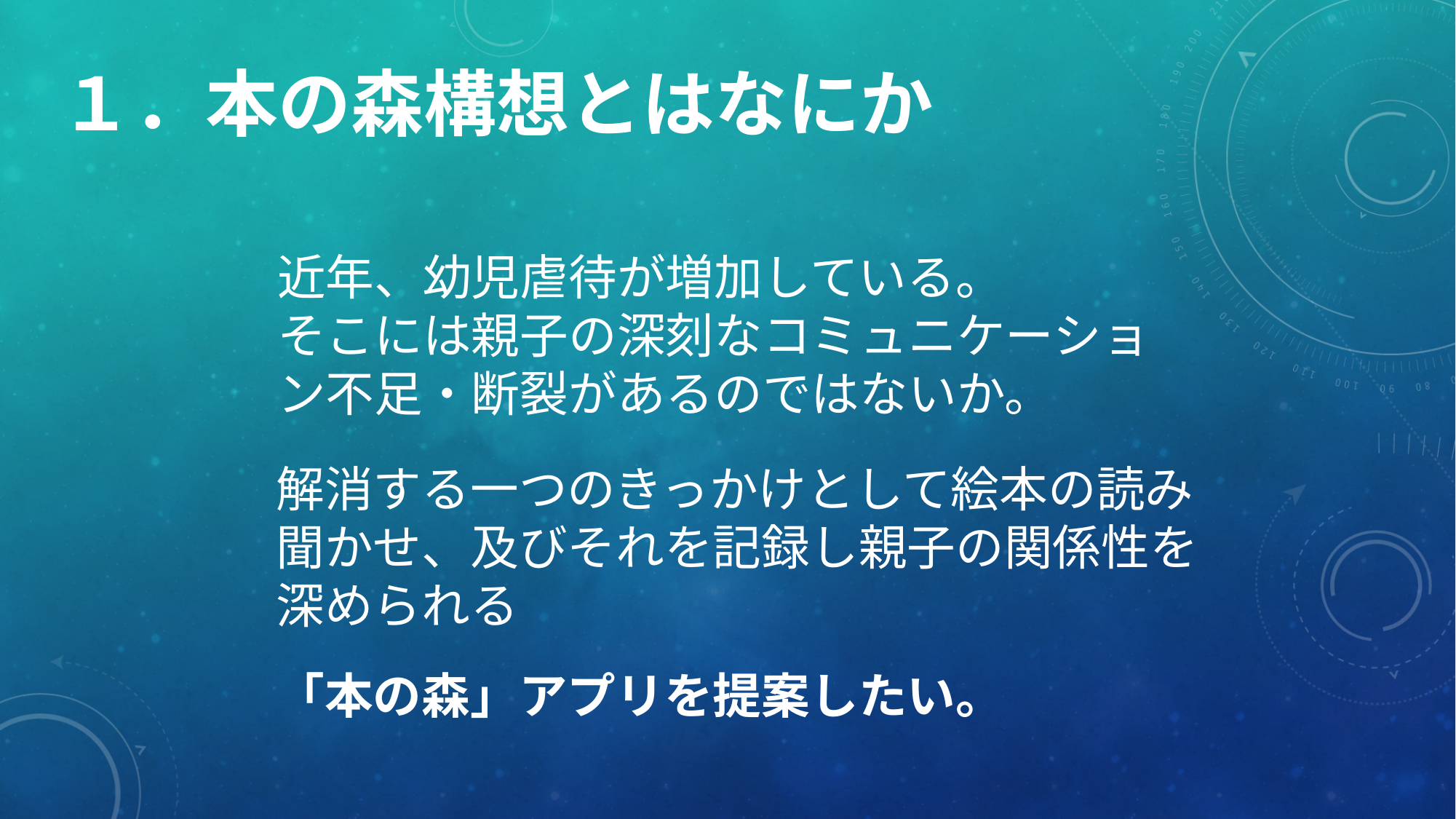

１．本の森構想とはなにか
近年、幼児虐待が増加している。
そこには親子の深刻なコミュニケーション不足・断裂があるのではないか。
解消する一つのきっかけとして絵本の読み聞かせ、及びそれを記録し親子の関係性を深められる

「本の森」アプリを提案したい。